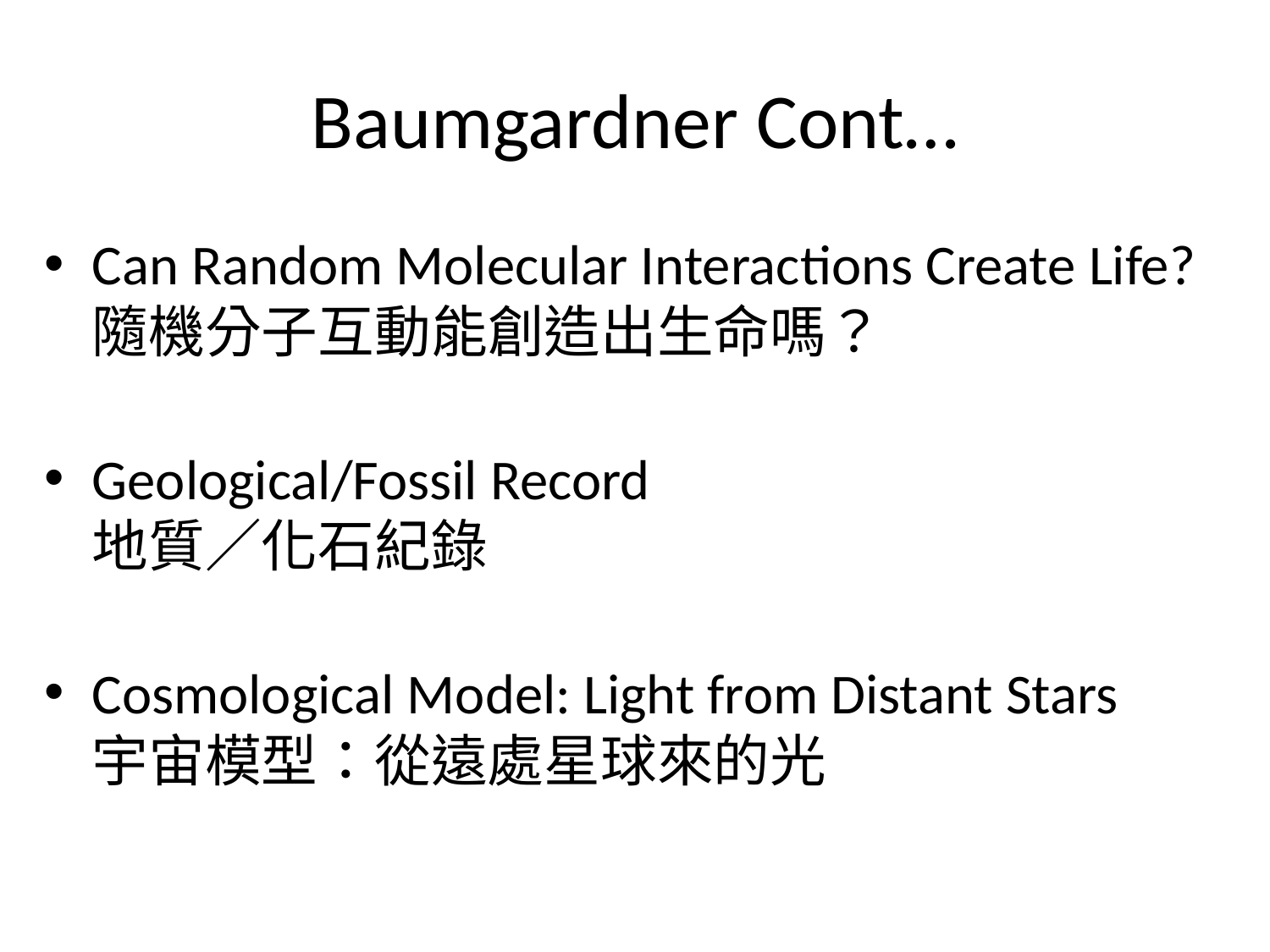

# Baumgardner Cont…
Can Random Molecular Interactions Create Life?
隨機分子互動能創造出生命嗎？
Geological/Fossil Record
地質／化石紀錄
Cosmological Model: Light from Distant Stars
宇宙模型：從遠處星球來的光